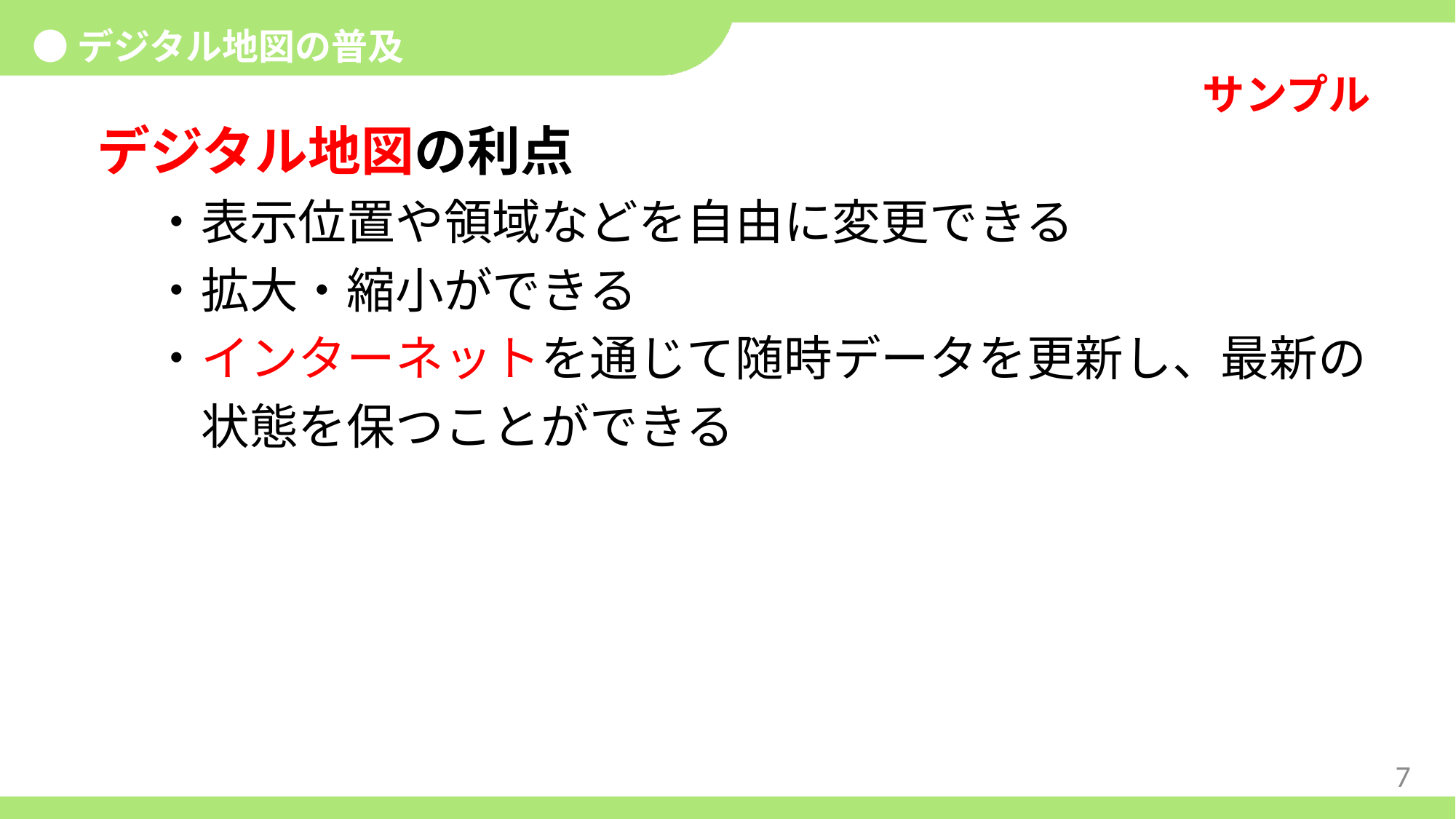

●デジタル地図の普及
デジタル地図の利点
・表示位置や領域などを自由に変更できる
・拡大・縮小ができる
・インターネットを通じて随時データを更新し、最新の
　状態を保つことができる